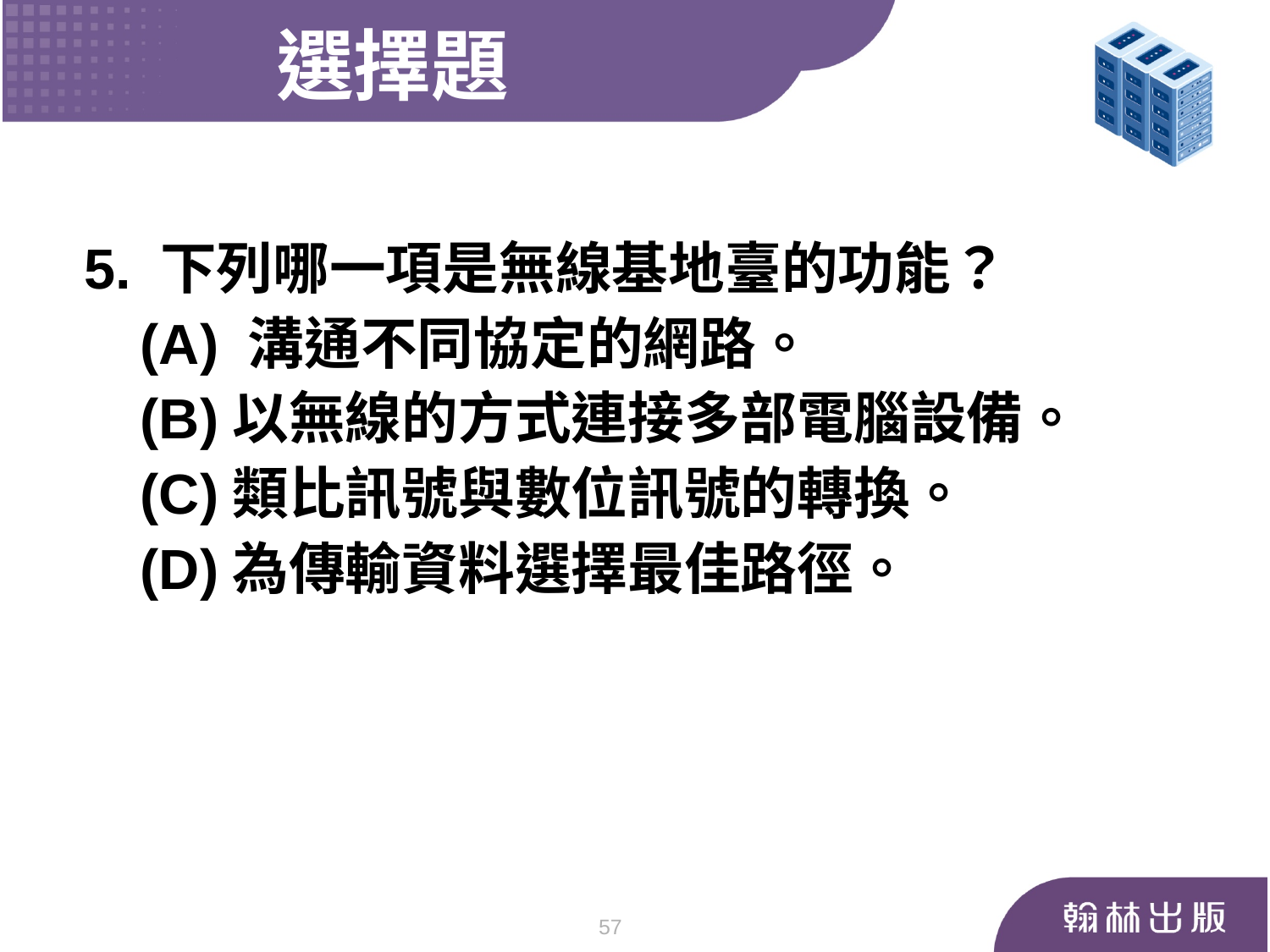

選擇題
 5. 下列哪一項是無線基地臺的功能？
	   (A) 溝通不同協定的網路。
	   (B)以無線的方式連接多部電腦設備。
	   (C)類比訊號與數位訊號的轉換。
	   (D)為傳輸資料選擇最佳路徑。

57